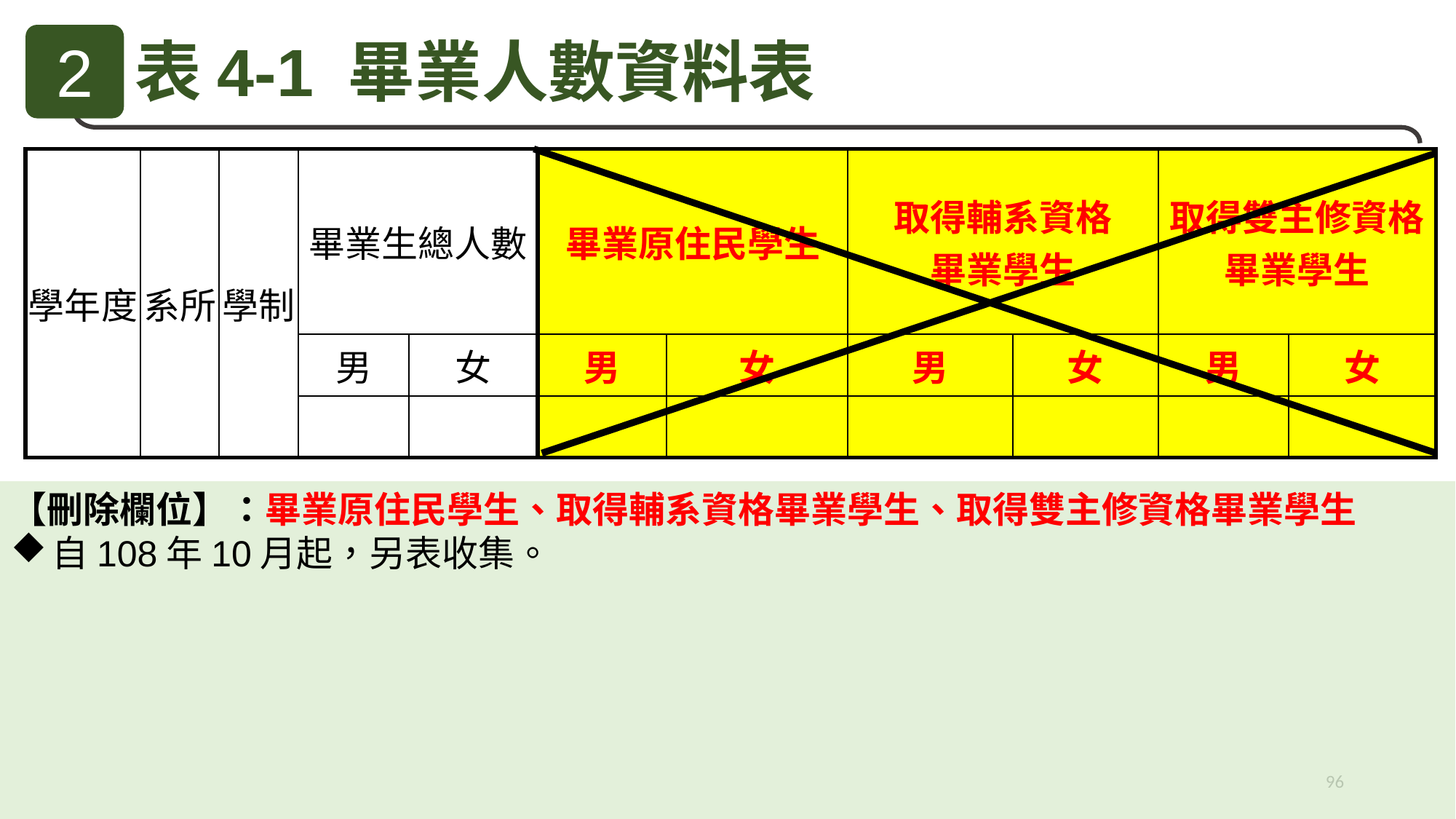

2

表4-1 畢業人數資料表

| 學年度 | 系所 | 學制 | 畢業生總人數 |  | 畢業原住民學生 |  | 取得輔系資格 畢業學生 |  | 取得雙主修資格 畢業學生 |  |
| --- | --- | --- | --- | --- | --- | --- | --- | --- | --- | --- |
|  |  |  | 男 | 女 | 男 | 女 | 男 | 女 | 男 | 女 |
|  |  |  |  |  |  |  |  |  |  |  |
【刪除欄位】：畢業原住民學生、取得輔系資格畢業學生、取得雙主修資格畢業學生
自108年10月起，另表收集。

96